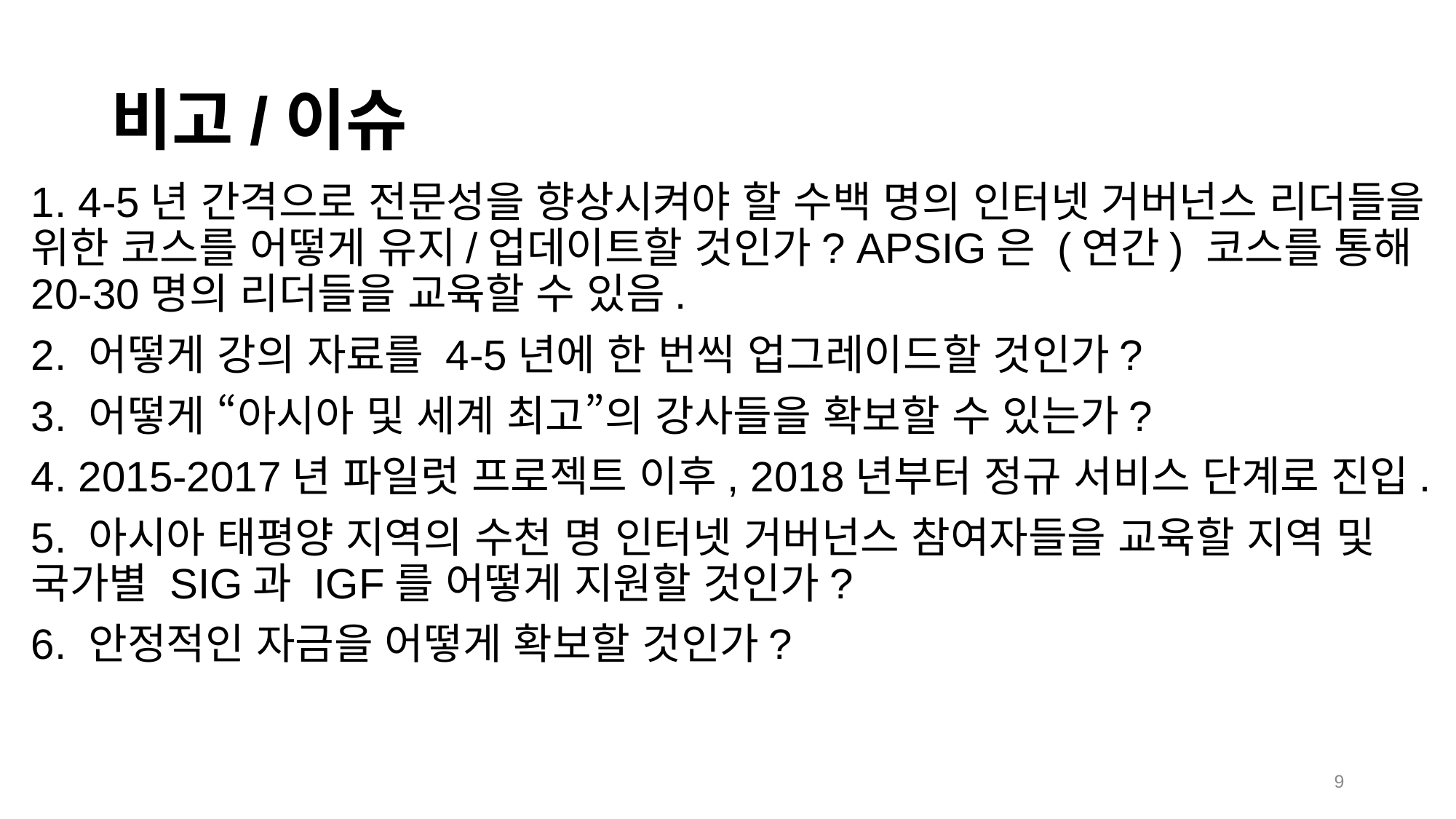

# 비고/이슈
1. 4-5년 간격으로 전문성을 향상시켜야 할 수백 명의 인터넷 거버넌스 리더들을 위한 코스를 어떻게 유지/업데이트할 것인가? APSIG은 (연간) 코스를 통해 20-30명의 리더들을 교육할 수 있음.
2. 어떻게 강의 자료를 4-5년에 한 번씩 업그레이드할 것인가?
3. 어떻게 “아시아 및 세계 최고”의 강사들을 확보할 수 있는가?
4. 2015-2017년 파일럿 프로젝트 이후, 2018년부터 정규 서비스 단계로 진입.
5. 아시아 태평양 지역의 수천 명 인터넷 거버넌스 참여자들을 교육할 지역 및 국가별 SIG과 IGF를 어떻게 지원할 것인가?
6. 안정적인 자금을 어떻게 확보할 것인가?
9